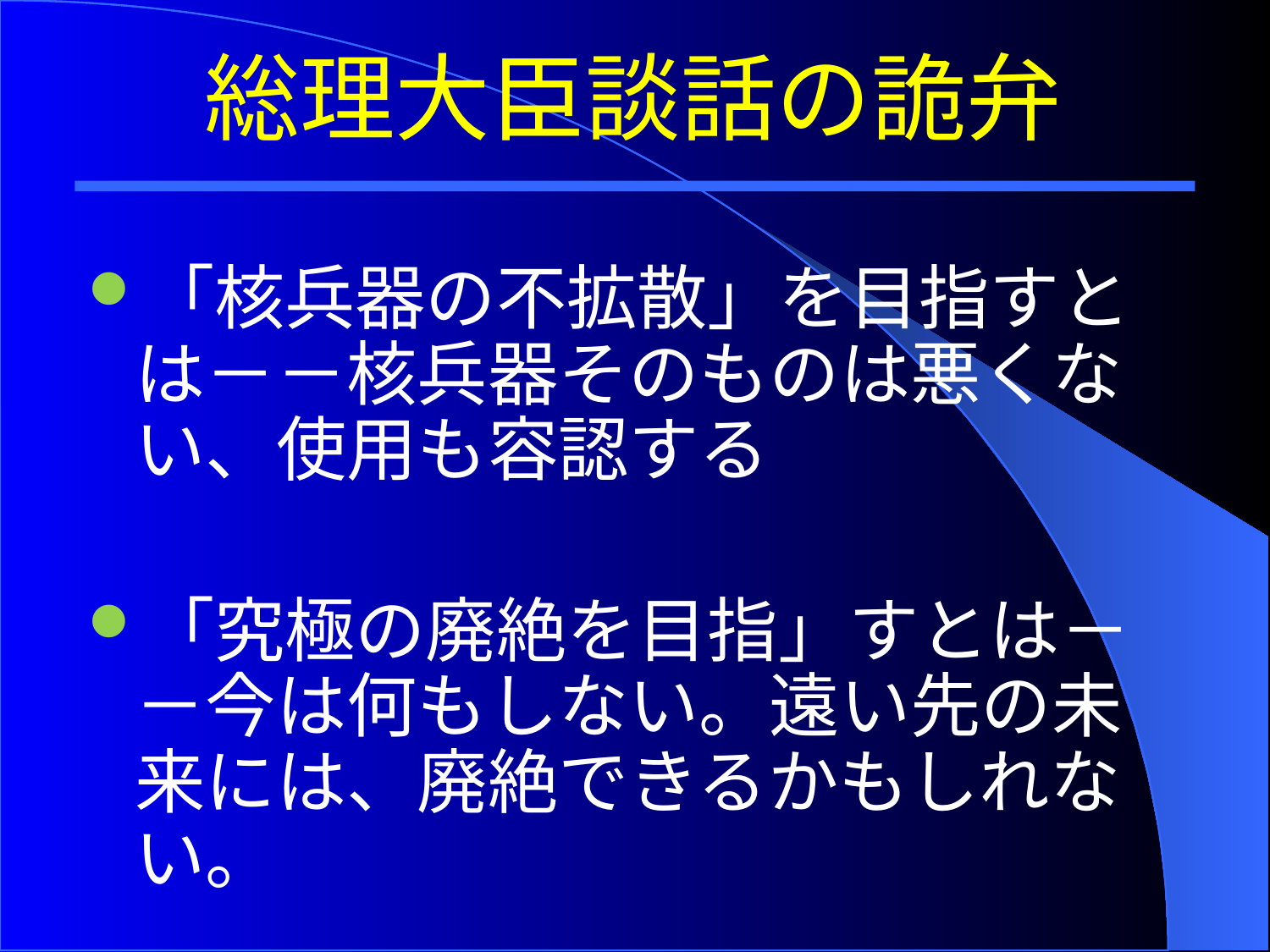

# 総理大臣談話の詭弁

「核兵器の不拡散」を目指すとは－－核兵器そのものは悪くない、使用も容認する

「究極の廃絶を目指」すとは－－今は何もしない。遠い先の未来には、廃絶できるかもしれない。